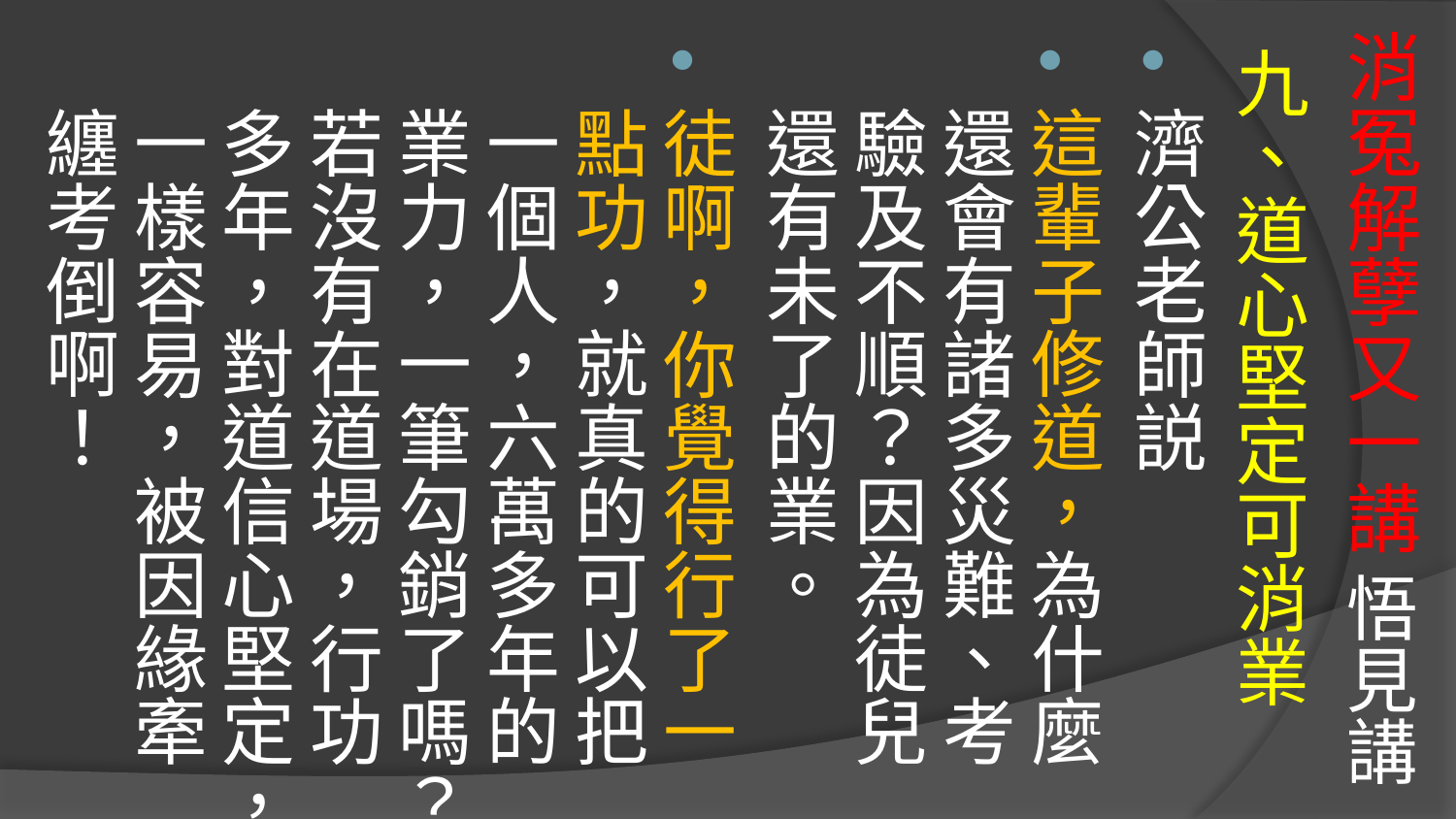

# 消冤解孽又一講 悟見講
九、道心堅定可消業
濟公老師説
這輩子修道，為什麼還會有諸多災難、考驗及不順？因為徒兒還有未了的業。
徒啊，你覺得行了一點功，就真的可以把一個人，六萬多年的業力，一筆勾銷了嗎？若沒有在道場，行功多年，對道信心堅定，一樣容易，被因緣牽纏考倒啊！